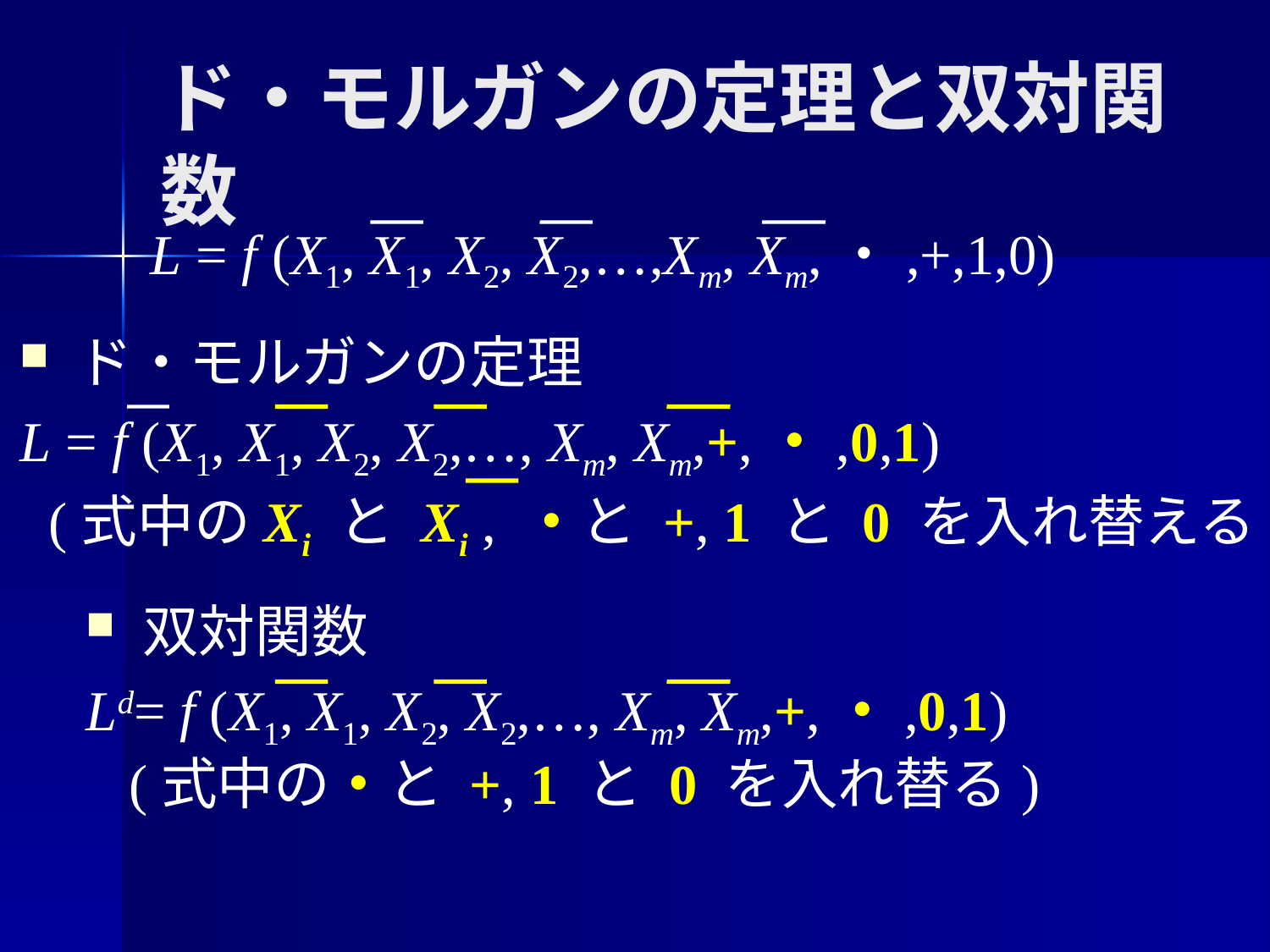

# ド・モルガンの定理と双対関数
L = f (X1, X1, X2, X2,…,Xm, Xm,・,+,1,0)

 ド・モルガンの定理
L = f (X1, X1, X2, X2,…, Xm, Xm,+,・,0,1)
  (式中のXi と Xi , ・と +, 1 と 0 を入れ替える)

 双対関数
Ld= f (X1, X1, X2, X2,…, Xm, Xm,+,・,0,1)
   (式中の・と +, 1 と 0 を入れ替る)